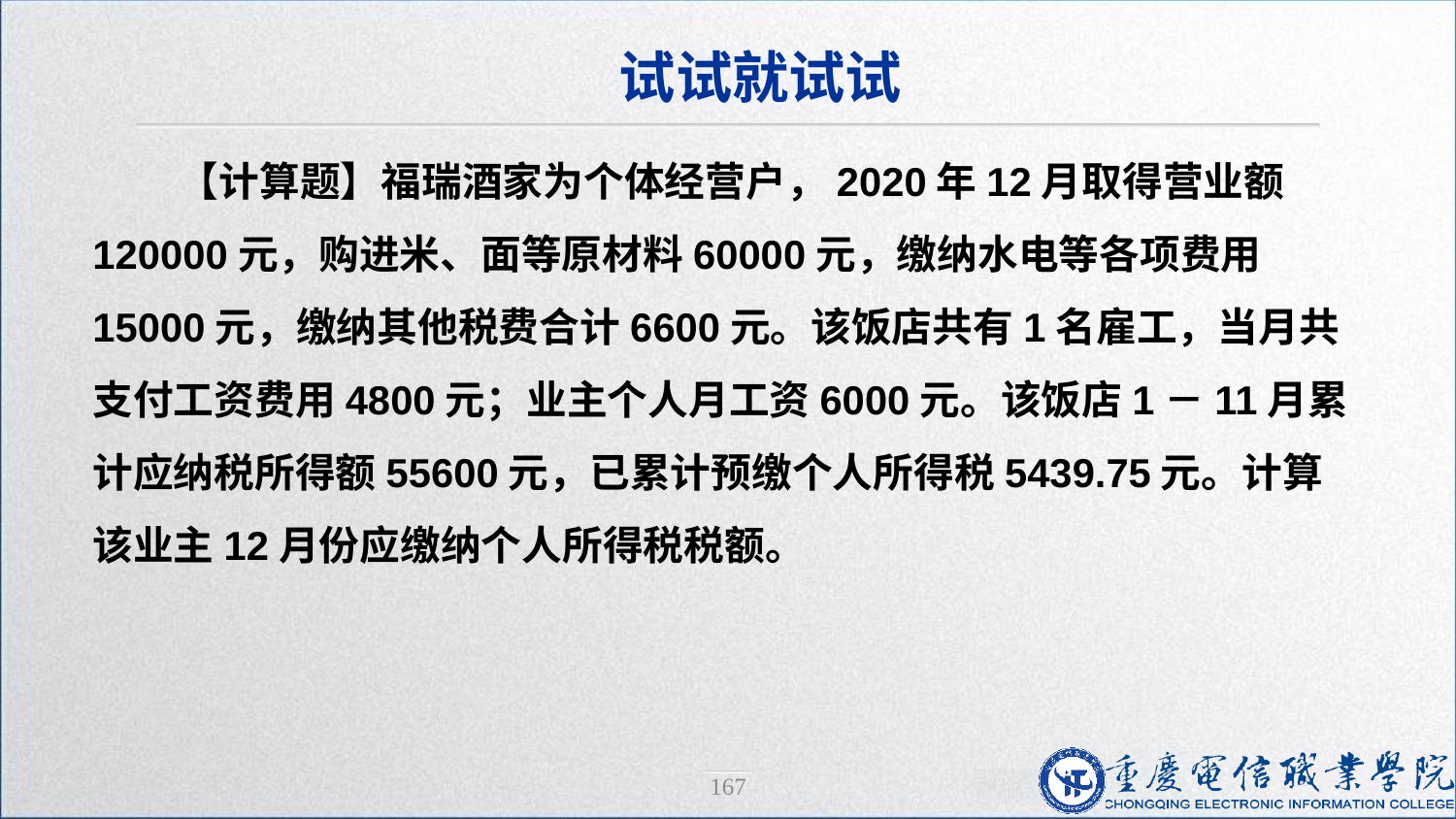

试试就试试
【计算题】福瑞酒家为个体经营户，2020年12月取得营业额120000元，购进米、面等原材料60000元，缴纳水电等各项费用15000元，缴纳其他税费合计6600元。该饭店共有1名雇工，当月共支付工资费用4800元；业主个人月工资6000元。该饭店1－11月累计应纳税所得额55600元，已累计预缴个人所得税5439.75元。计算该业主12月份应缴纳个人所得税税额。

167